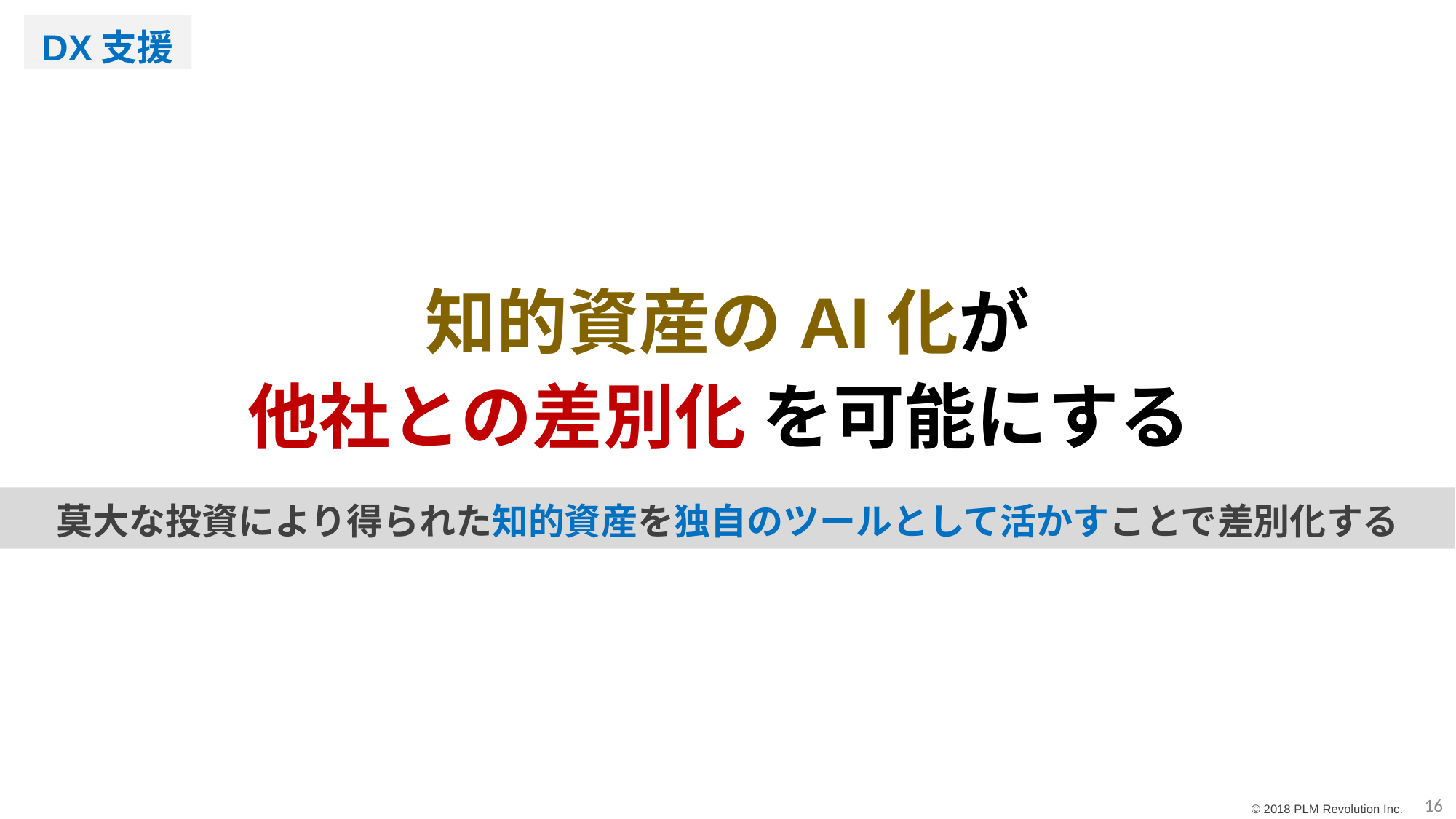

DX支援
知的資産のAI化が
他社との差別化 を可能にする
莫大な投資により得られた知的資産を独自のツールとして活かすことで差別化する
16
© 2018 PLM Revolution Inc.